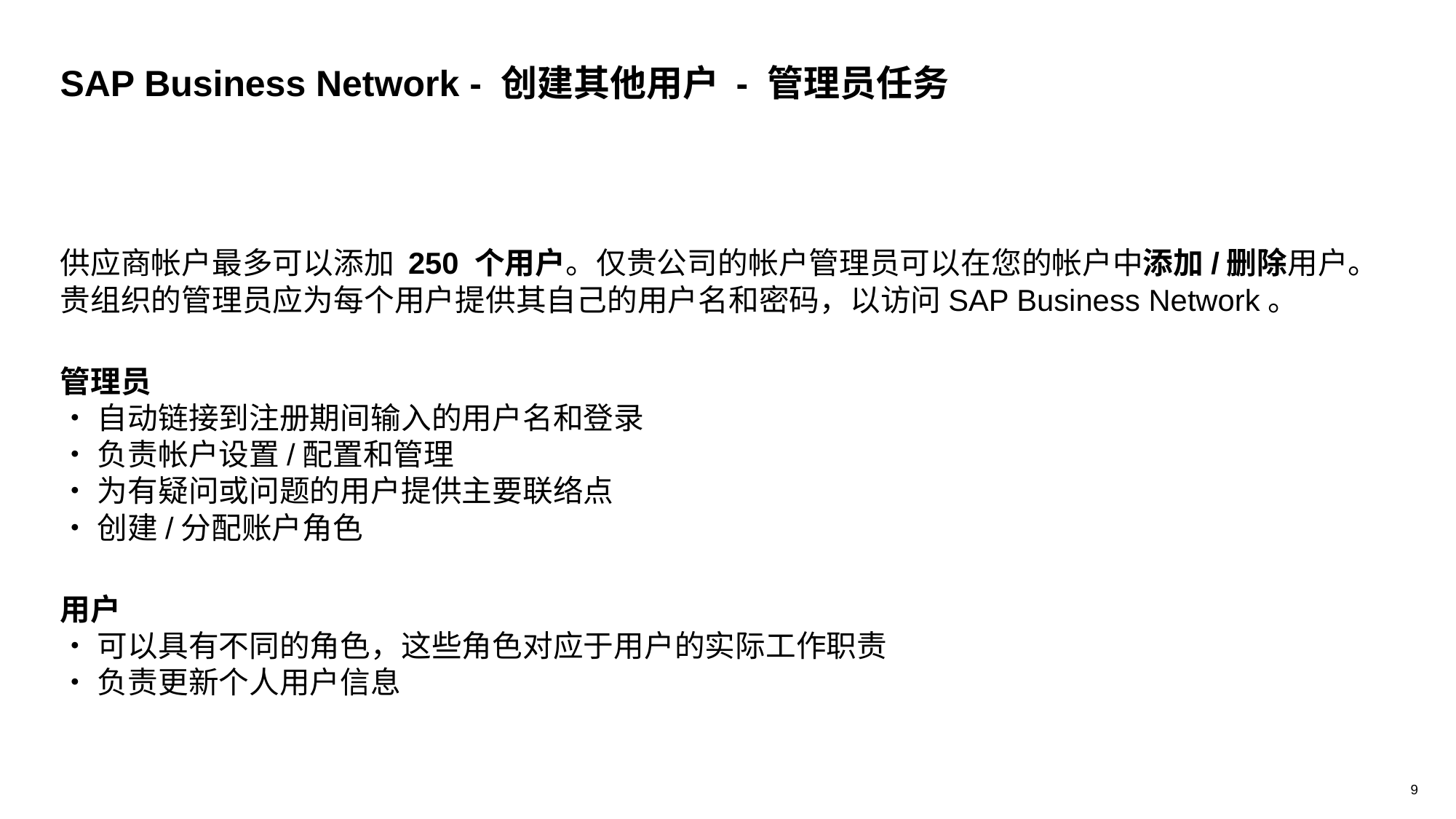

# SAP Business Network - 创建其他用户 - 管理员任务
供应商帐户最多可以添加 250 个用户。仅贵公司的帐户管理员可以在您的帐户中添加/删除用户。
贵组织的管理员应为每个用户提供其自己的用户名和密码，以访问SAP Business Network。
管理员
• 自动链接到注册期间输入的用户名和登录
• 负责帐户设置/配置和管理
• 为有疑问或问题的用户提供主要联络点
• 创建/分配账户角色
用户
• 可以具有不同的角色，这些角色对应于用户的实际工作职责
• 负责更新个人用户信息